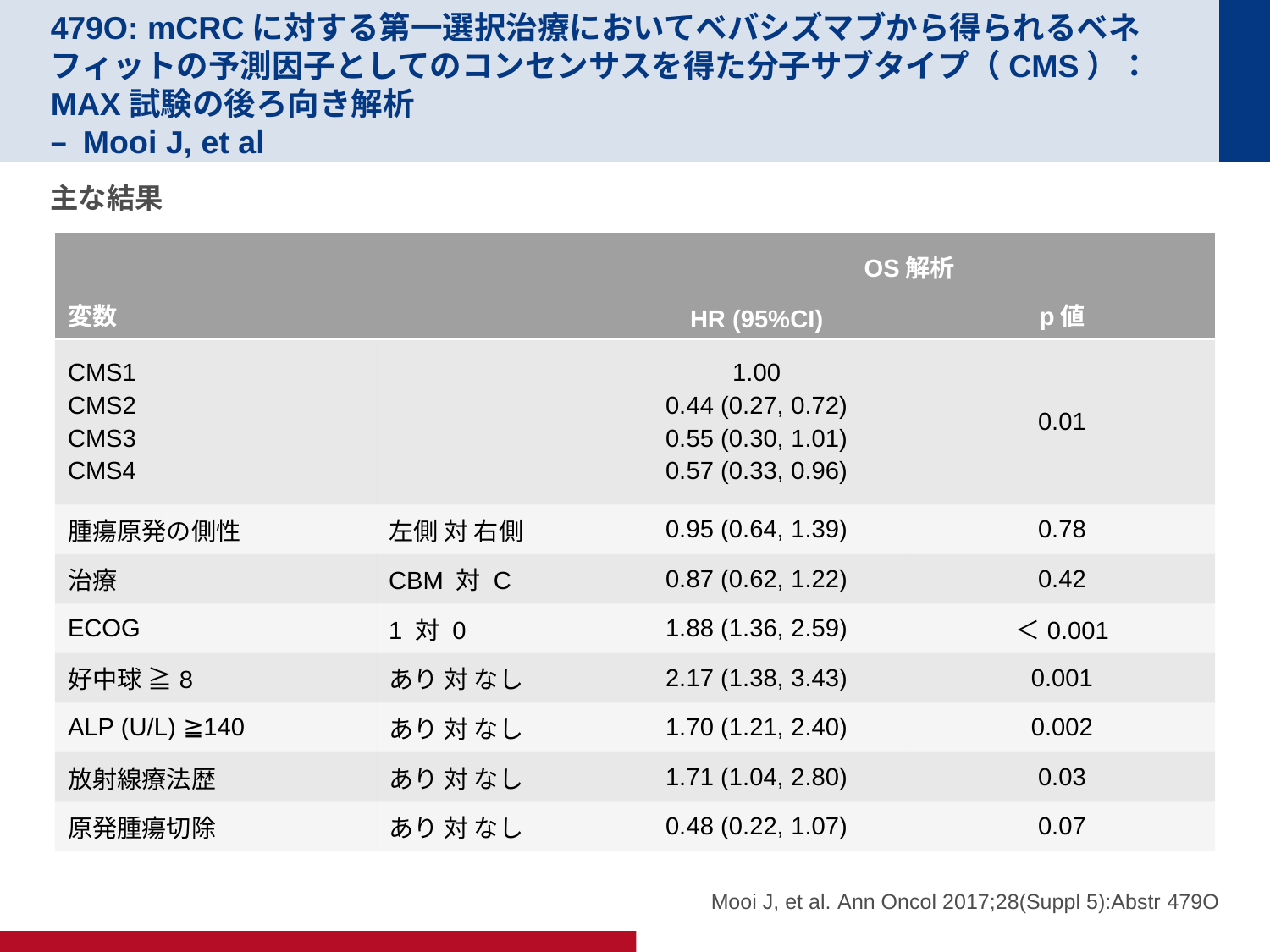

# 479O: mCRCに対する第一選択治療においてベバシズマブから得られるベネフィットの予測因子としてのコンセンサスを得た分子サブタイプ（CMS）：MAX試験の後ろ向き解析 – Mooi J, et al
主な結果

| 変数 |  | OS解析 |  |
| --- | --- | --- | --- |
|  |  | HR (95%CI) | p値 |
| CMS1 CMS2 CMS3 CMS4 |  | 1.00 0.44 (0.27, 0.72) 0.55 (0.30, 1.01) 0.57 (0.33, 0.96) | 0.01 |
| 腫瘍原発の側性 | 左側 対 右側 | 0.95 (0.64, 1.39) | 0.78 |
| 治療 | CBM 対 C | 0.87 (0.62, 1.22) | 0.42 |
| ECOG | 1 対 0 | 1.88 (1.36, 2.59) | ＜0.001 |
| 好中球 ≧8 | あり 対 なし | 2.17 (1.38, 3.43) | 0.001 |
| ALP (U/L) ≧140 | あり 対 なし | 1.70 (1.21, 2.40) | 0.002 |
| 放射線療法歴 | あり 対 なし | 1.71 (1.04, 2.80) | 0.03 |
| 原発腫瘍切除 | あり 対 なし | 0.48 (0.22, 1.07) | 0.07 |
Mooi J, et al. Ann Oncol 2017;28(Suppl 5):Abstr 479O